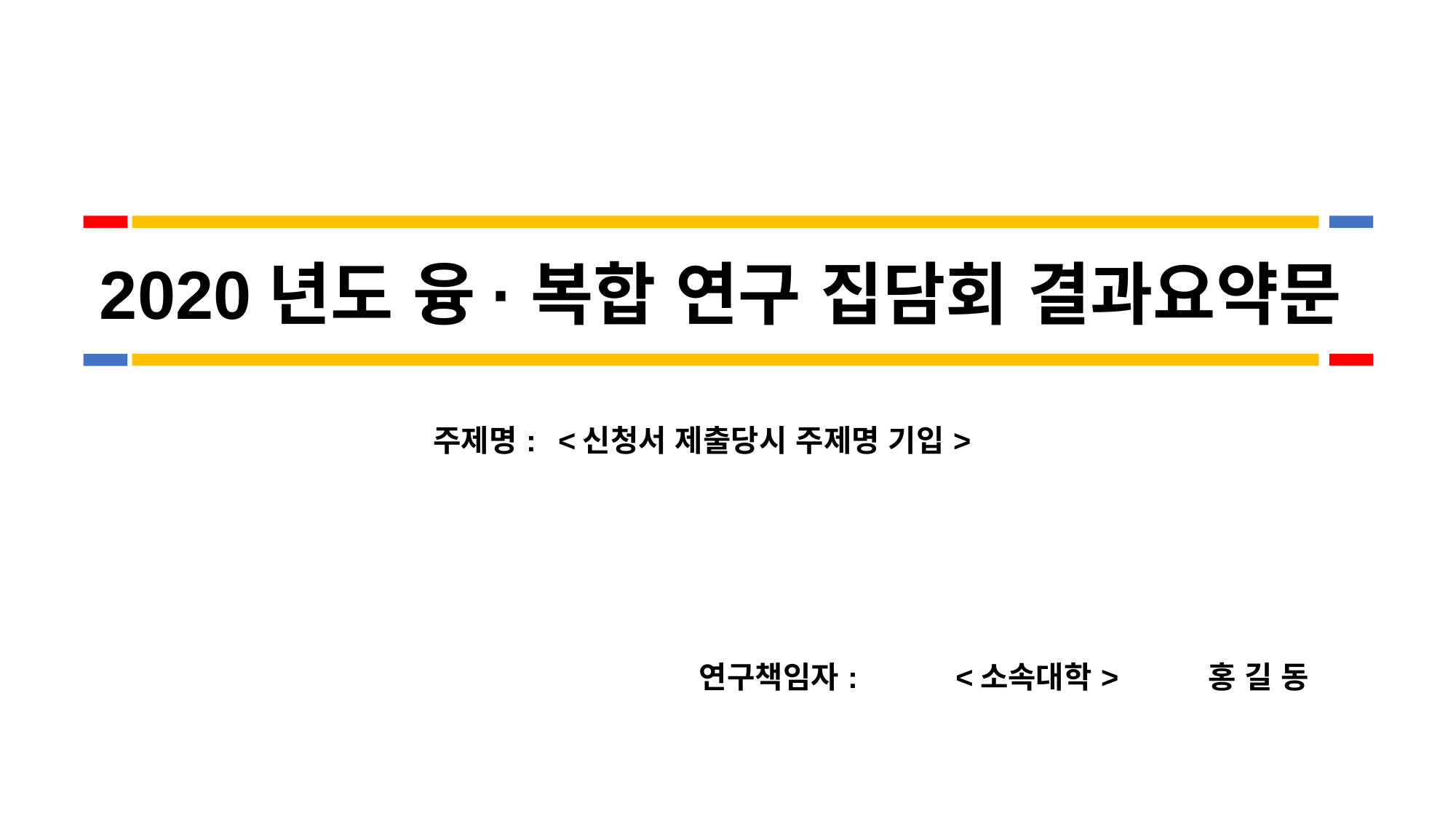

# 2020년도 융·복합 연구 집담회 결과요약문
| 주제명: | <신청서 제출당시 주제명 기입> |
| --- | --- |
| 연구책임자: | <소속대학> | 홍 길 동 |
| --- | --- | --- |